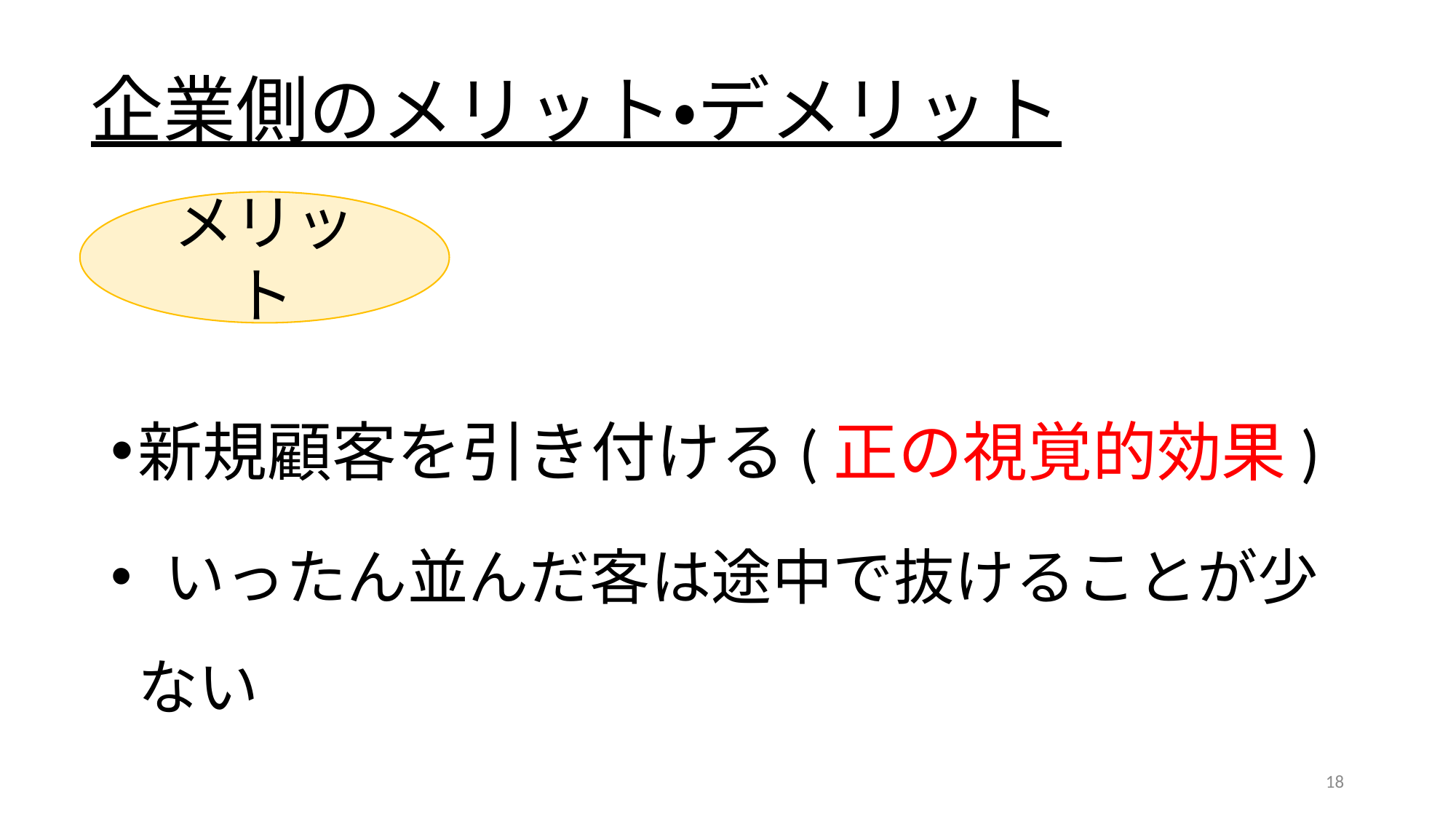

# 企業側のメリット・デメリット
メリット

新規顧客を引き付ける(正の視覚的効果)
 いったん並んだ客は途中で抜けることが少ない

18